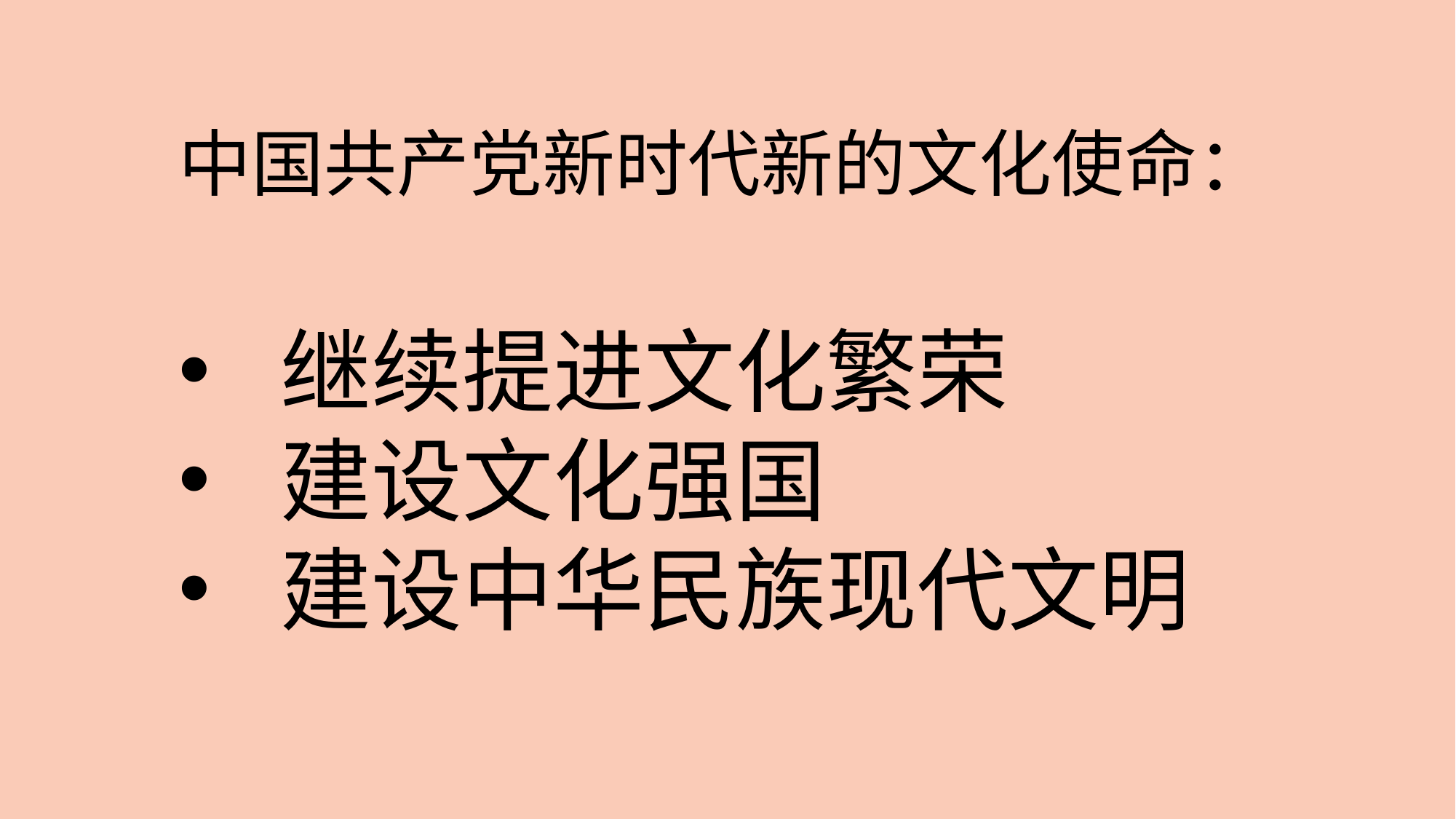

中国共产党新时代新的文化使命：

继续提进文化繁荣
建设文化强国
建设中华民族现代文明